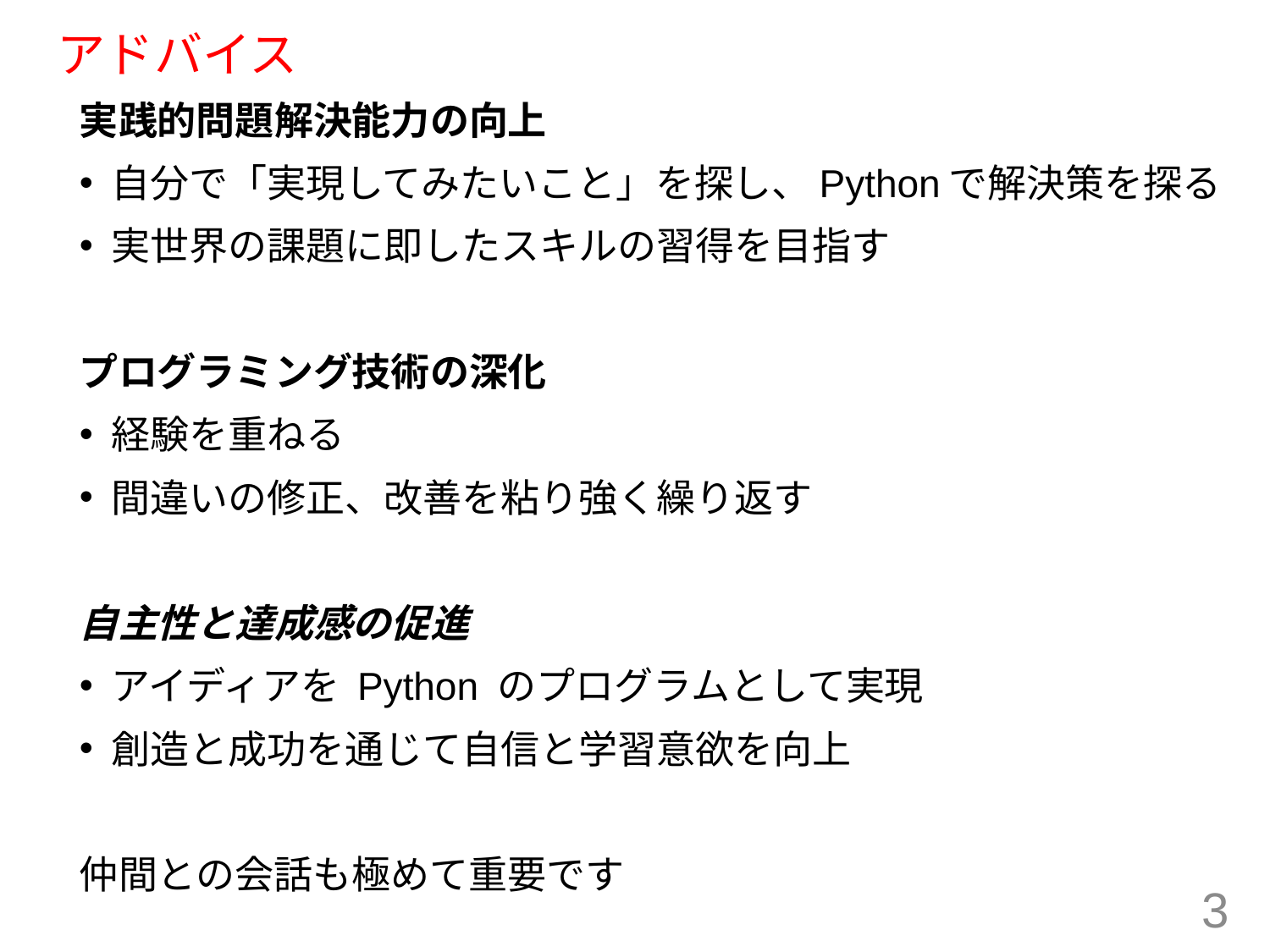

# アドバイス
実践的問題解決能力の向上
自分で「実現してみたいこと」を探し、Pythonで解決策を探る
実世界の課題に即したスキルの習得を目指す

プログラミング技術の深化
経験を重ねる
間違いの修正、改善を粘り強く繰り返す

自主性と達成感の促進
アイディアを Python のプログラムとして実現
創造と成功を通じて自信と学習意欲を向上

仲間との会話も極めて重要です
3